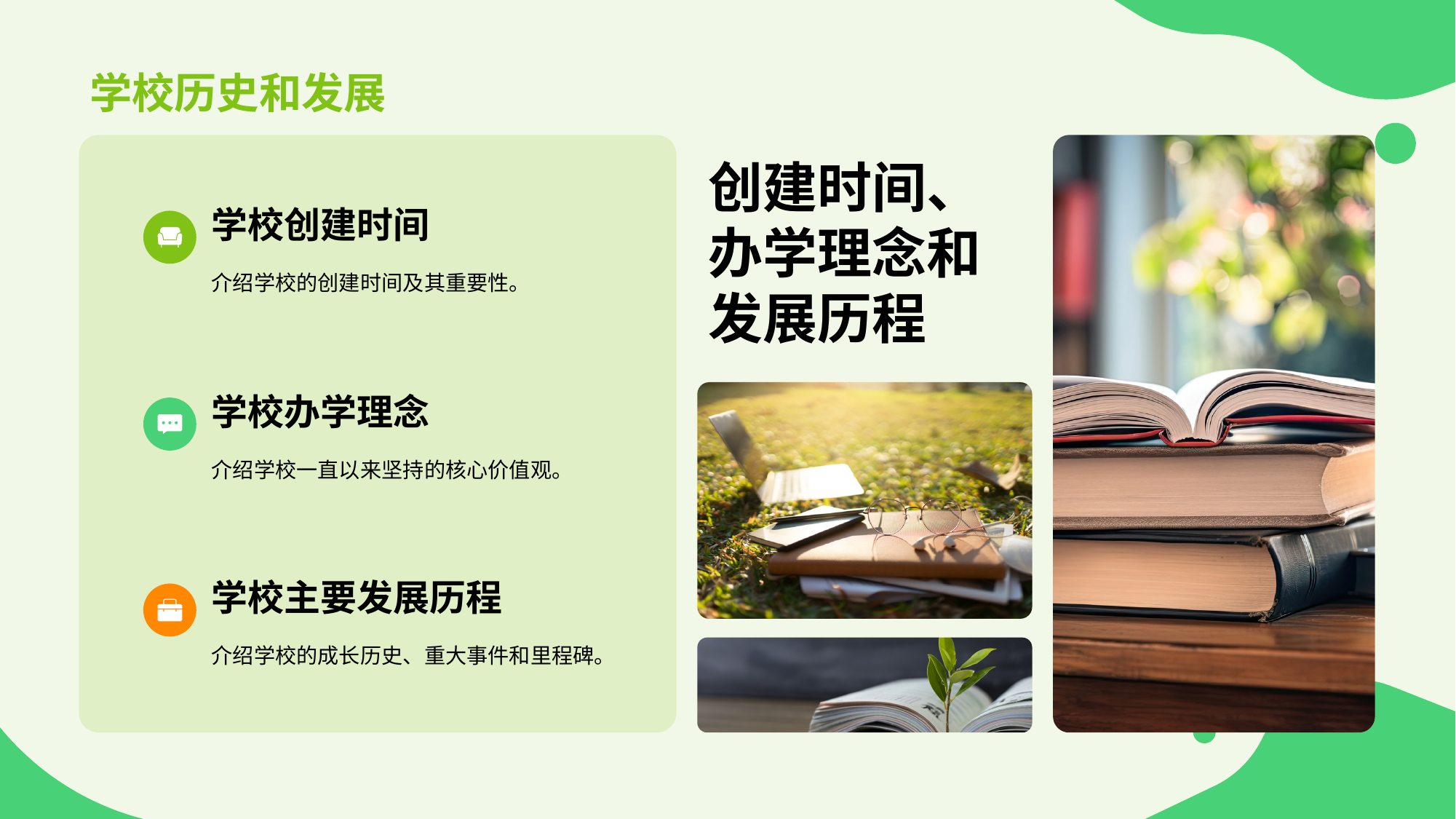

# 学校历史和发展

学校创建时间

介绍学校的创建时间及其重要性。
学校办学理念

介绍学校一直以来坚持的核心价值观。
学校主要发展历程

介绍学校的成长历史、重大事件和里程碑。

创建时间、办学理念和发展历程